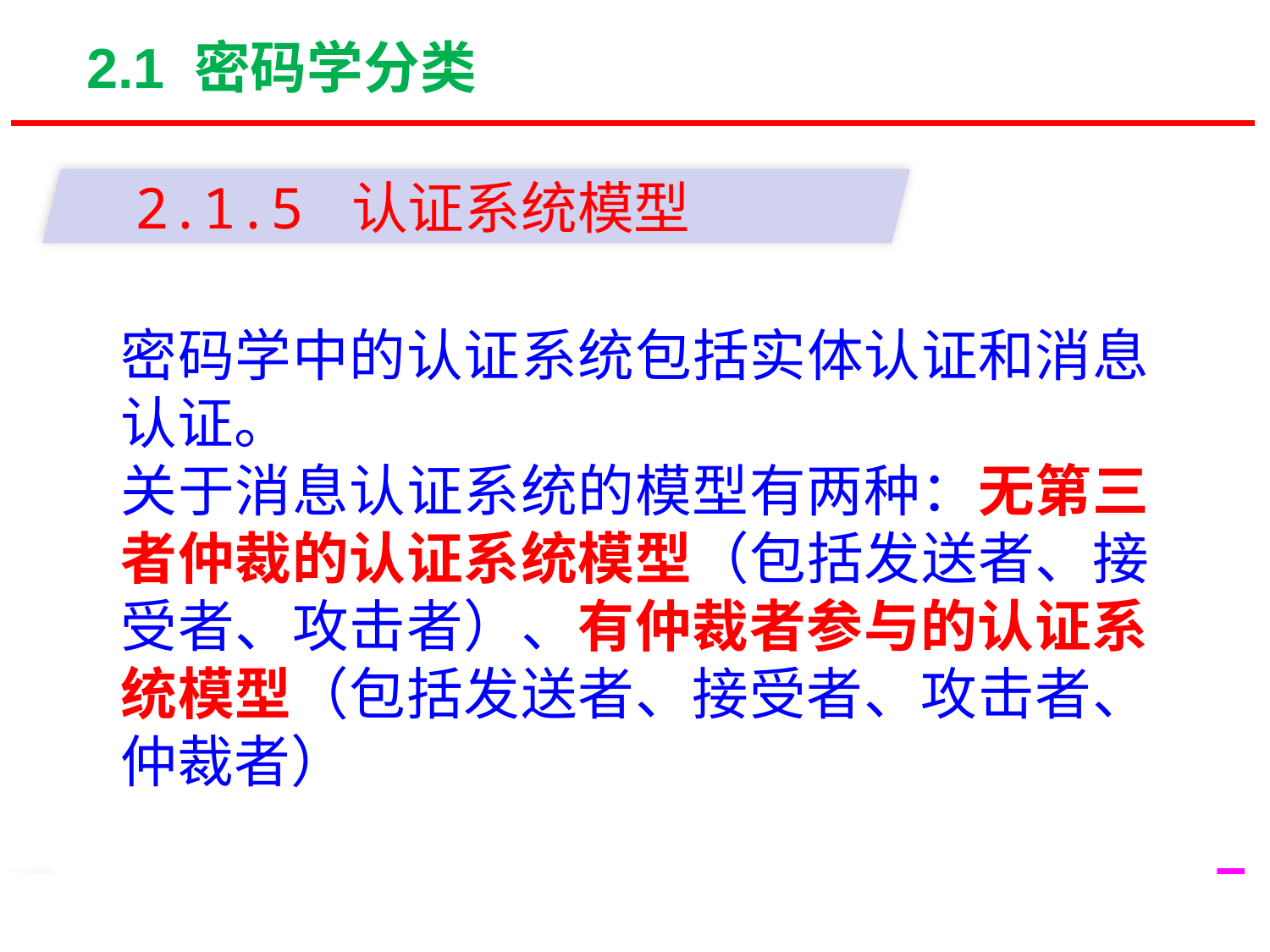

2.1 密码学分类
2.1.5 认证系统模型
密码学中的认证系统包括实体认证和消息认证。
关于消息认证系统的模型有两种：无第三者仲裁的认证系统模型（包括发送者、接受者、攻击者）、有仲裁者参与的认证系统模型（包括发送者、接受者、攻击者、仲裁者）